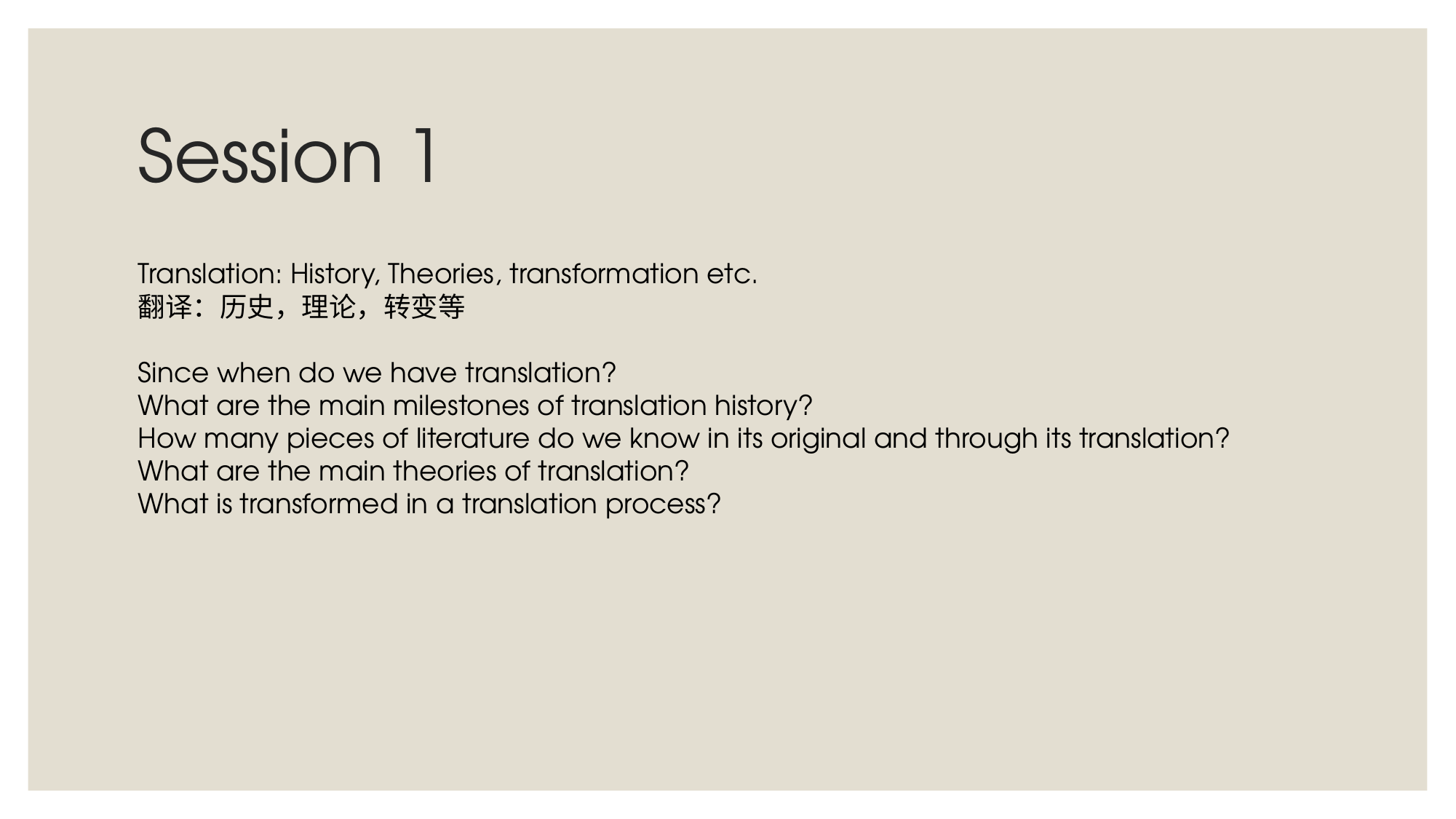

# Session 1
Translation: History, Theories, transformation etc.
翻译：历史，理论，转变等

Since when do we have translation?
What are the main milestones of translation history?
How many pieces of literature do we know in its original and through its translation?
What are the main theories of translation?
What is transformed in a translation process?